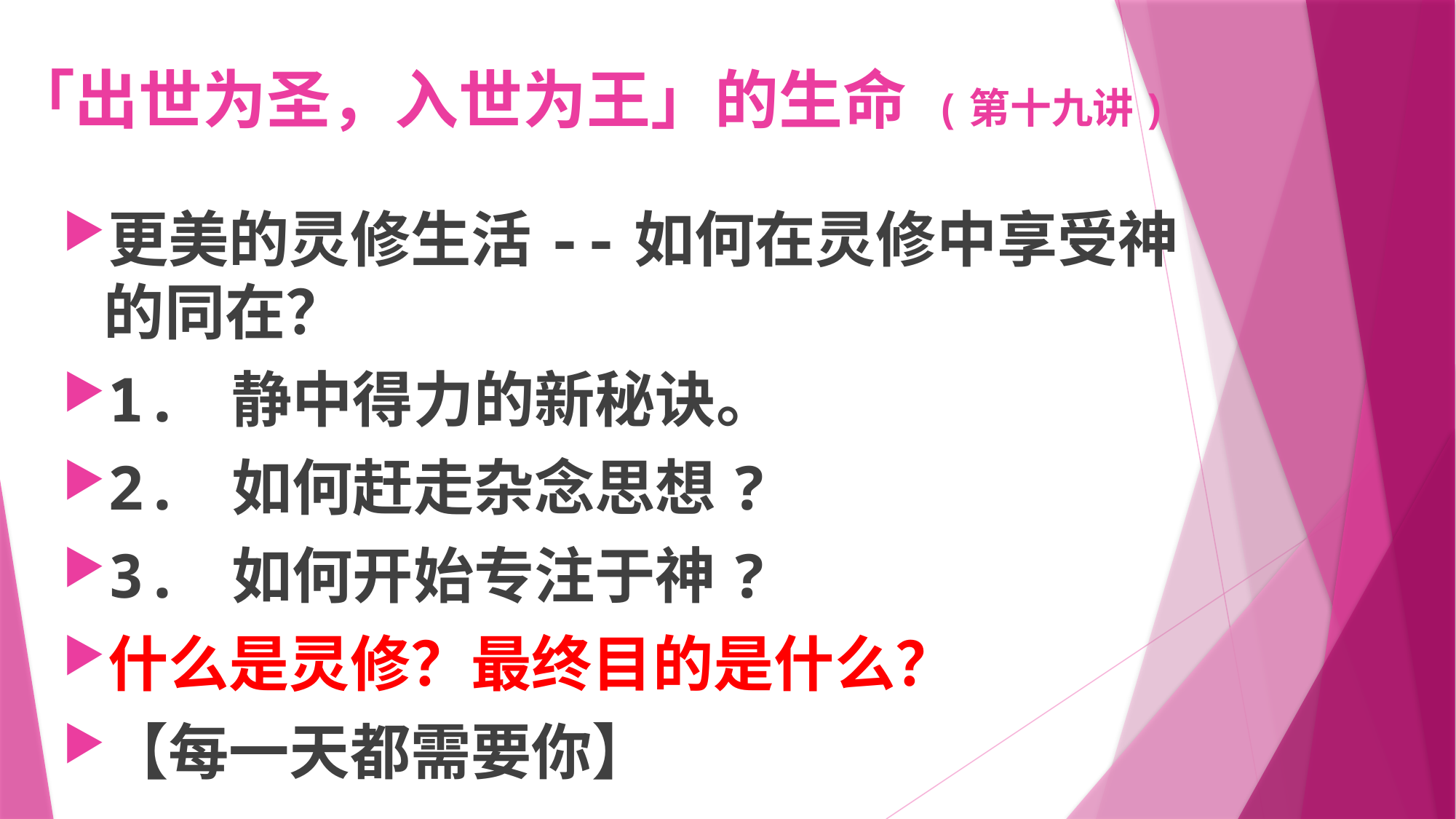

# 「出世为圣，入世为王」的生命 (第十九讲)
更美的灵修生活--如何在灵修中享受神的同在？
1. 静中得力的新秘诀。
2. 如何赶走杂念思想?
3. 如何开始专注于神?
什么是灵修？最终目的是什么？
【每一天都需要你】